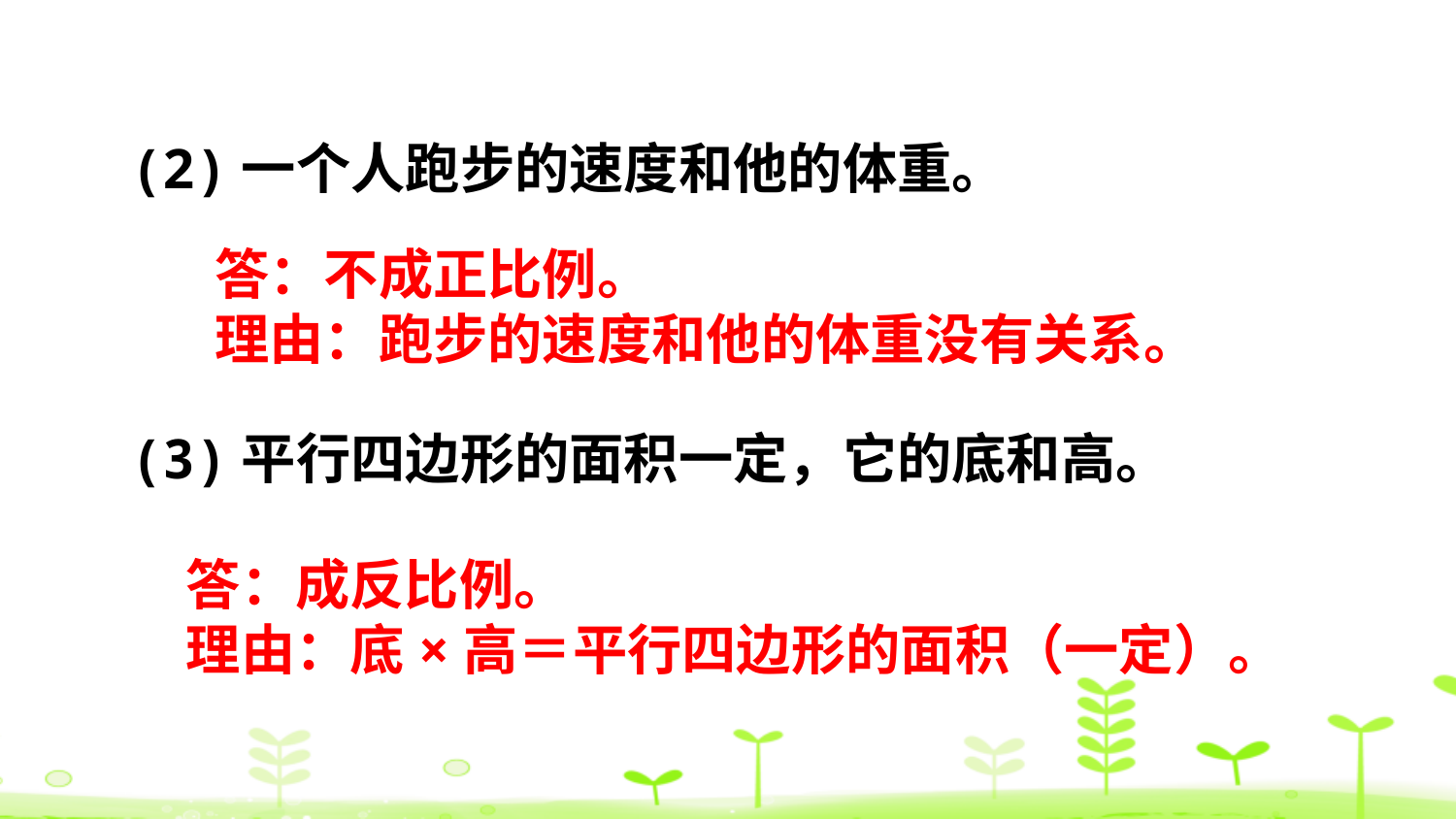

(2)一个人跑步的速度和他的体重。
答：不成正比例。
理由：跑步的速度和他的体重没有关系。
(3)平行四边形的面积一定，它的底和高。
答：成反比例。
理由：底×高＝平行四边形的面积（一定）。